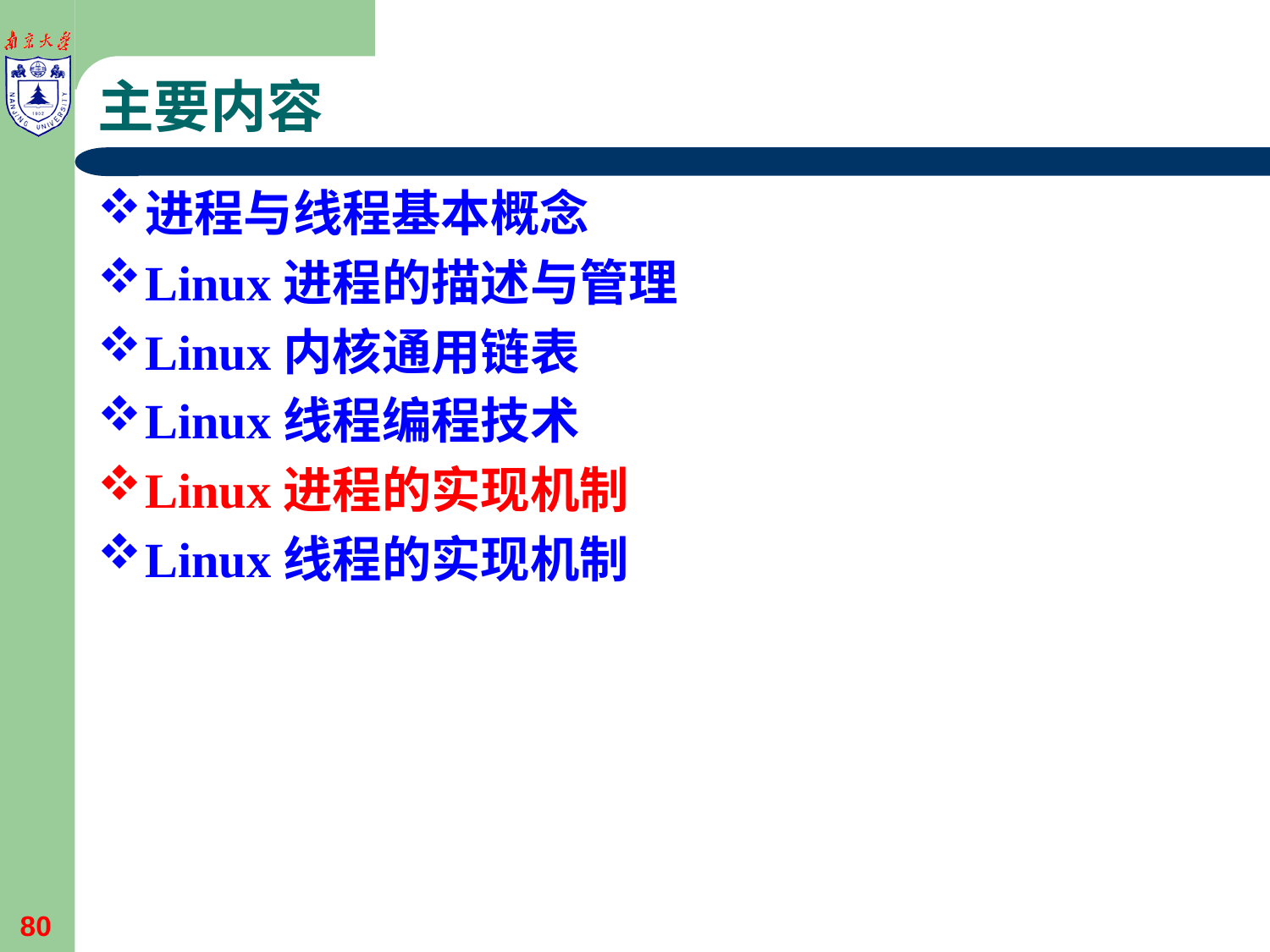

# 主要内容
进程与线程基本概念
Linux进程的描述与管理
Linux内核通用链表
Linux线程编程技术
Linux进程的实现机制
Linux线程的实现机制

80